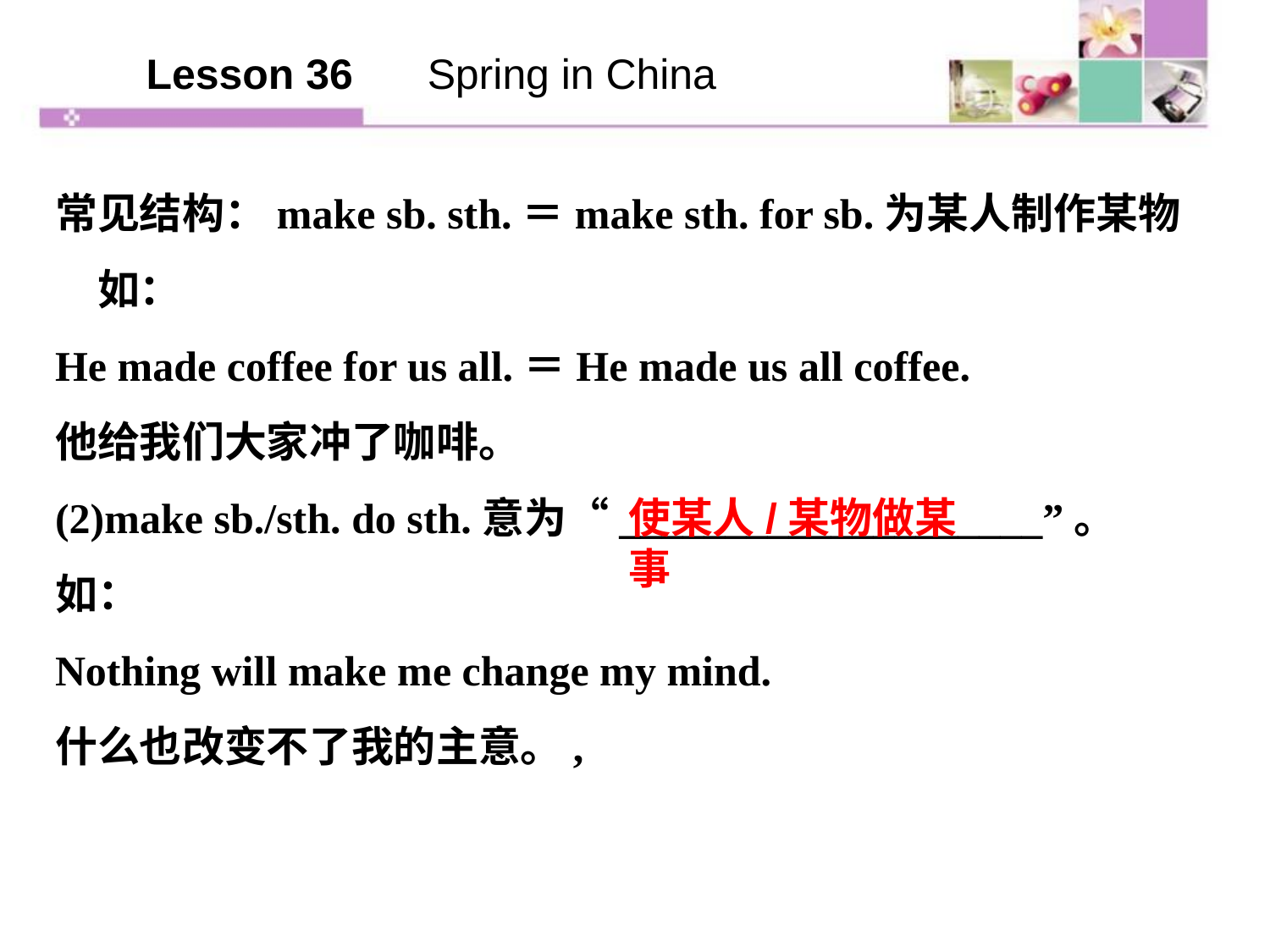

Lesson 36 　Spring in China
常见结构：make sb. sth.＝make sth. for sb.为某人制作某物　如：
He made coffee for us all.＝He made us all coffee.
他给我们大家冲了咖啡。
(2)make sb./sth. do sth.意为“____________________”。如：
Nothing will make me change my mind.
什么也改变不了我的主意。,
使某人/某物做某事